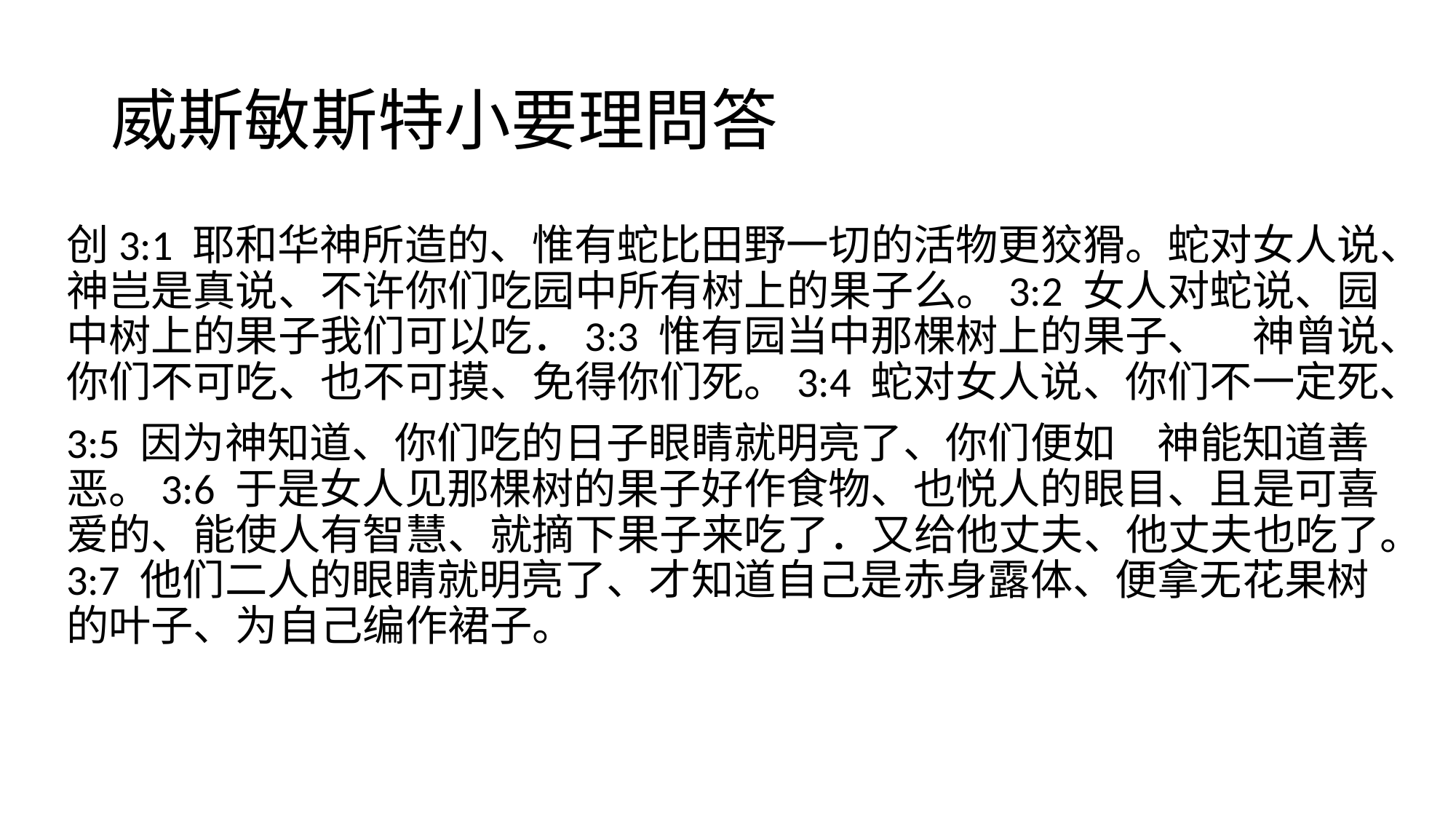

# 威斯敏斯特小要理問答
创3:1 耶和华神所造的、惟有蛇比田野一切的活物更狡猾。蛇对女人说、神岂是真说、不许你们吃园中所有树上的果子么。3:2 女人对蛇说、园中树上的果子我们可以吃．3:3 惟有园当中那棵树上的果子、　神曾说、你们不可吃、也不可摸、免得你们死。3:4 蛇对女人说、你们不一定死、
3:5 因为神知道、你们吃的日子眼睛就明亮了、你们便如　神能知道善恶。3:6 于是女人见那棵树的果子好作食物、也悦人的眼目、且是可喜爱的、能使人有智慧、就摘下果子来吃了．又给他丈夫、他丈夫也吃了。3:7 他们二人的眼睛就明亮了、才知道自己是赤身露体、便拿无花果树的叶子、为自己编作裙子。